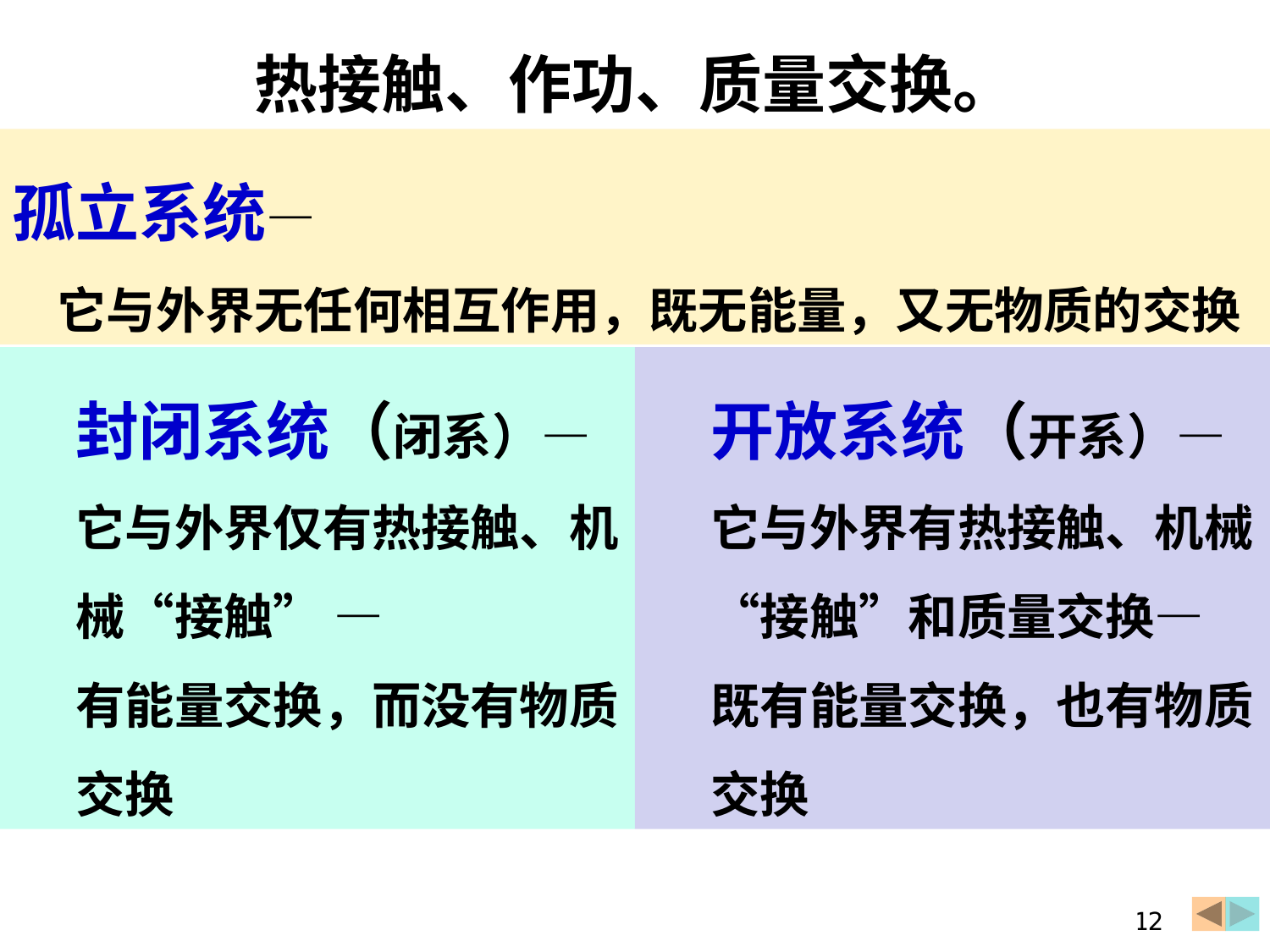

热接触、作功、质量交换。
孤立系统—
    它与外界无任何相互作用，既无能量，又无物质的交换
封闭系统（闭系）—
它与外界仅有热接触、机械“接触” —
有能量交换，而没有物质交换
开放系统（开系）—
它与外界有热接触、机械“接触”和质量交换—
既有能量交换，也有物质交换
12